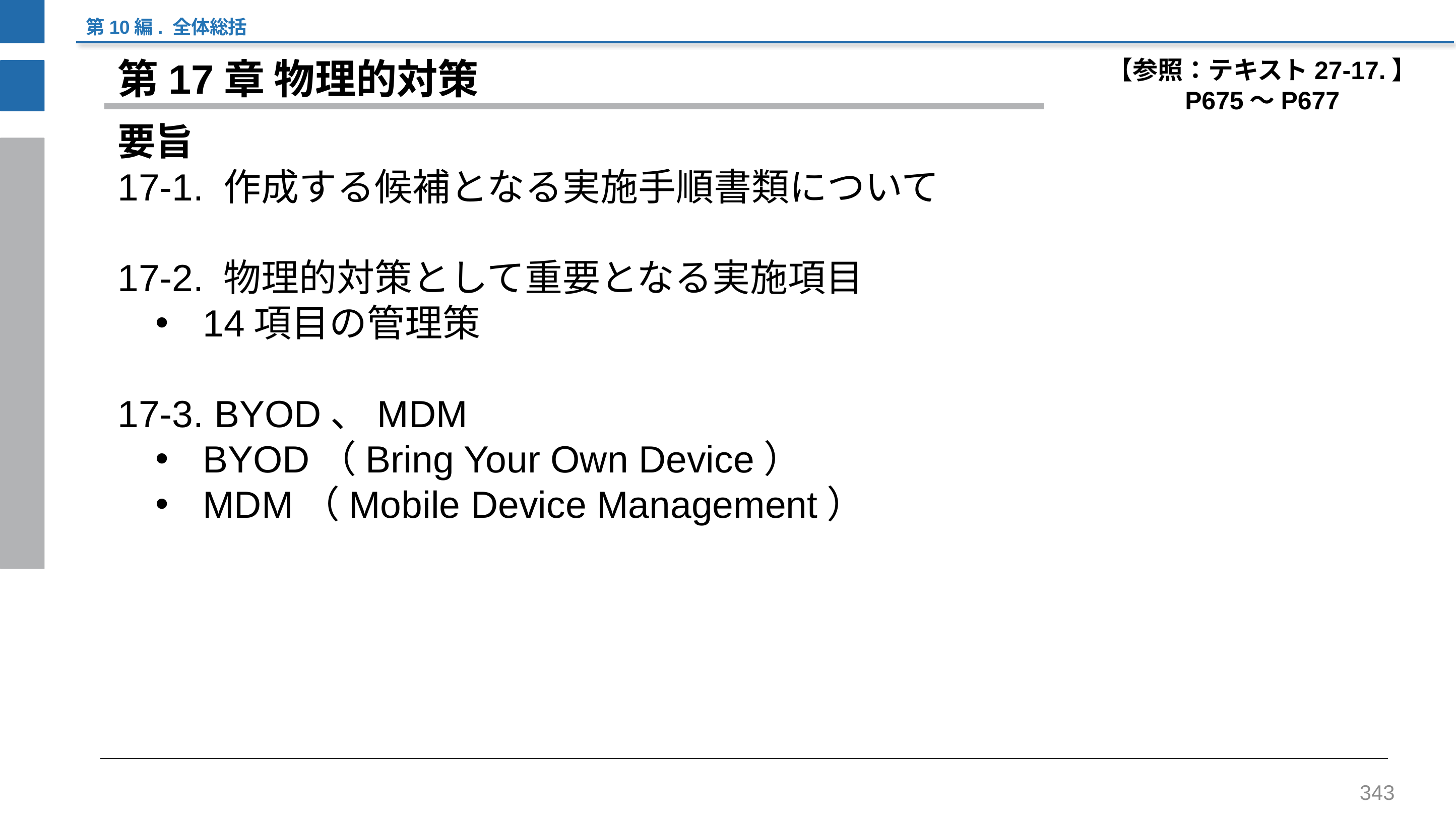

第10編. 全体総括
【参照：テキスト27-17.】
P675～P677
第17章 物理的対策
要旨
17-1. 作成する候補となる実施手順書類について

17-2. 物理的対策として重要となる実施項目
14項目の管理策

17-3. BYOD、MDM
BYOD（Bring Your Own Device）
MDM（Mobile Device Management）
343